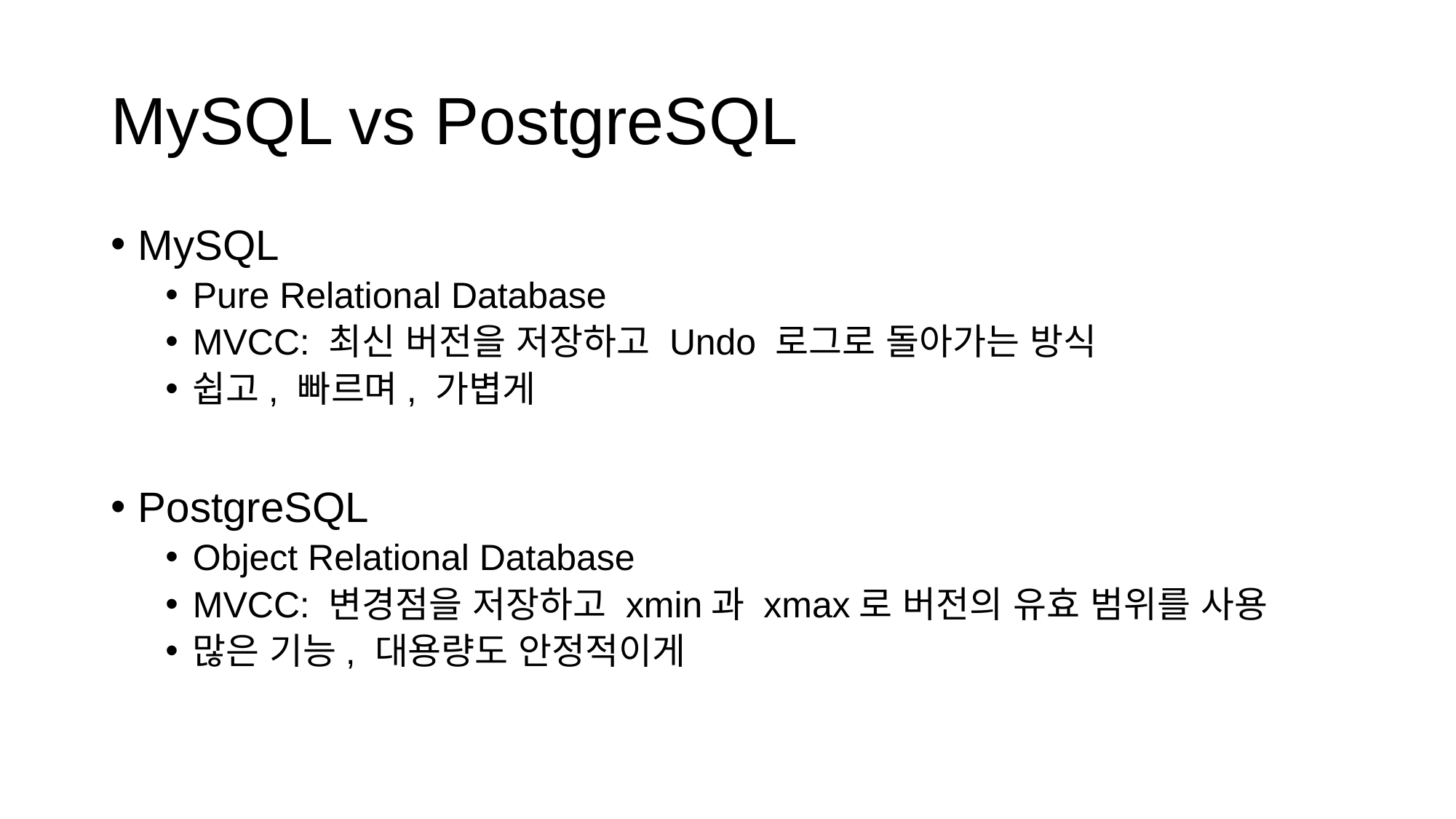

# MySQL vs PostgreSQL
MySQL
Pure Relational Database
MVCC: 최신 버전을 저장하고 Undo 로그로 돌아가는 방식
쉽고, 빠르며, 가볍게

PostgreSQL
Object Relational Database
MVCC: 변경점을 저장하고 xmin과 xmax로 버전의 유효 범위를 사용
많은 기능, 대용량도 안정적이게